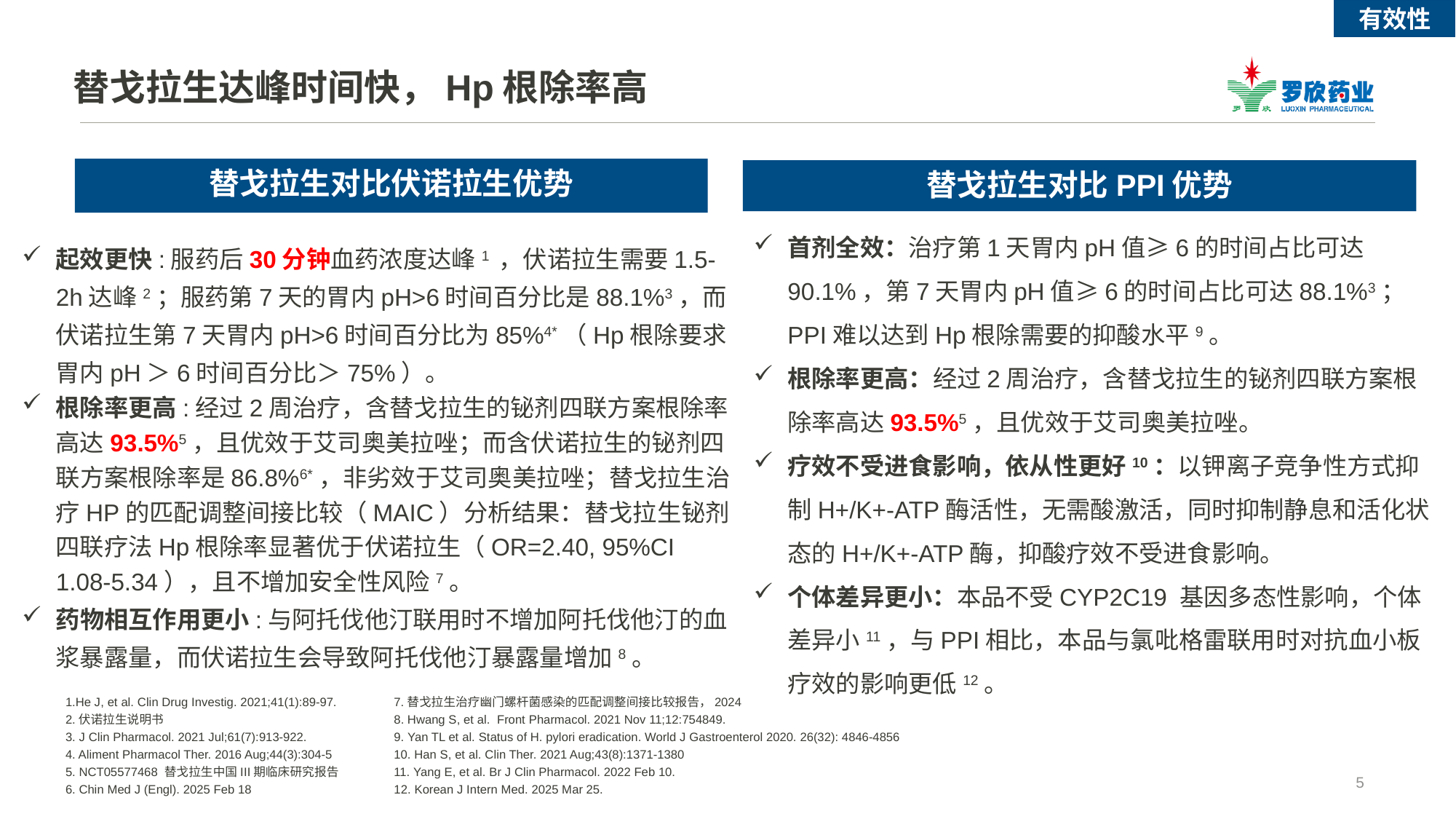

# 替戈拉生达峰时间快，Hp根除率高
有效性
替戈拉生对比伏诺拉生优势
替戈拉生对比PPI优势
首剂全效：治疗第1天胃内pH值≥6的时间占比可达90.1%，第7天胃内pH值≥6的时间占比可达88.1%3；PPI难以达到Hp根除需要的抑酸水平9。
根除率更高：经过2周治疗，含替戈拉生的铋剂四联方案根除率高达93.5%5，且优效于艾司奥美拉唑。
疗效不受进食影响，依从性更好10：以钾离子竞争性方式抑制H+/K+-ATP酶活性，无需酸激活，同时抑制静息和活化状态的H+/K+-ATP酶，抑酸疗效不受进食影响。
个体差异更小：本品不受CYP2C19 基因多态性影响，个体差异小11，与PPI相比，本品与氯吡格雷联用时对抗血小板疗效的影响更低12。
起效更快:服药后30分钟血药浓度达峰1 ，伏诺拉生需要1.5-2h达峰2；服药第7天的胃内pH>6时间百分比是88.1%3，而伏诺拉生第7天胃内pH>6时间百分比为85%4*（Hp根除要求胃内pH＞6时间百分比＞75%）。
根除率更高:经过2周治疗，含替戈拉生的铋剂四联方案根除率高达93.5%5，且优效于艾司奥美拉唑；而含伏诺拉生的铋剂四联方案根除率是86.8%6*，非劣效于艾司奥美拉唑；替戈拉生治疗HP的匹配调整间接比较（MAIC）分析结果：替戈拉生铋剂四联疗法Hp根除率显著优于伏诺拉生（OR=2.40, 95%CI 1.08-5.34），且不增加安全性风险7。
药物相互作用更小:与阿托伐他汀联用时不增加阿托伐他汀的血浆暴露量，而伏诺拉生会导致阿托伐他汀暴露量增加8。
1.He J, et al. Clin Drug Investig. 2021;41(1):89-97.
2.伏诺拉生说明书
3. J Clin Pharmacol. 2021 Jul;61(7):913-922.
4. Aliment Pharmacol Ther. 2016 Aug;44(3):304-5
5. NCT05577468 替戈拉生中国III期临床研究报告
6. Chin Med J (Engl). 2025 Feb 18
7.替戈拉生治疗幽门螺杆菌感染的匹配调整间接比较报告，2024
8. Hwang S, et al.  Front Pharmacol. 2021 Nov 11;12:754849.
9. Yan TL et al. Status of H. pylori eradication. World J Gastroenterol 2020. 26(32): 4846-4856
10. Han S, et al. Clin Ther. 2021 Aug;43(8):1371-1380
11. Yang E, et al. Br J Clin Pharmacol. 2022 Feb 10.
12. Korean J Intern Med. 2025 Mar 25.
5